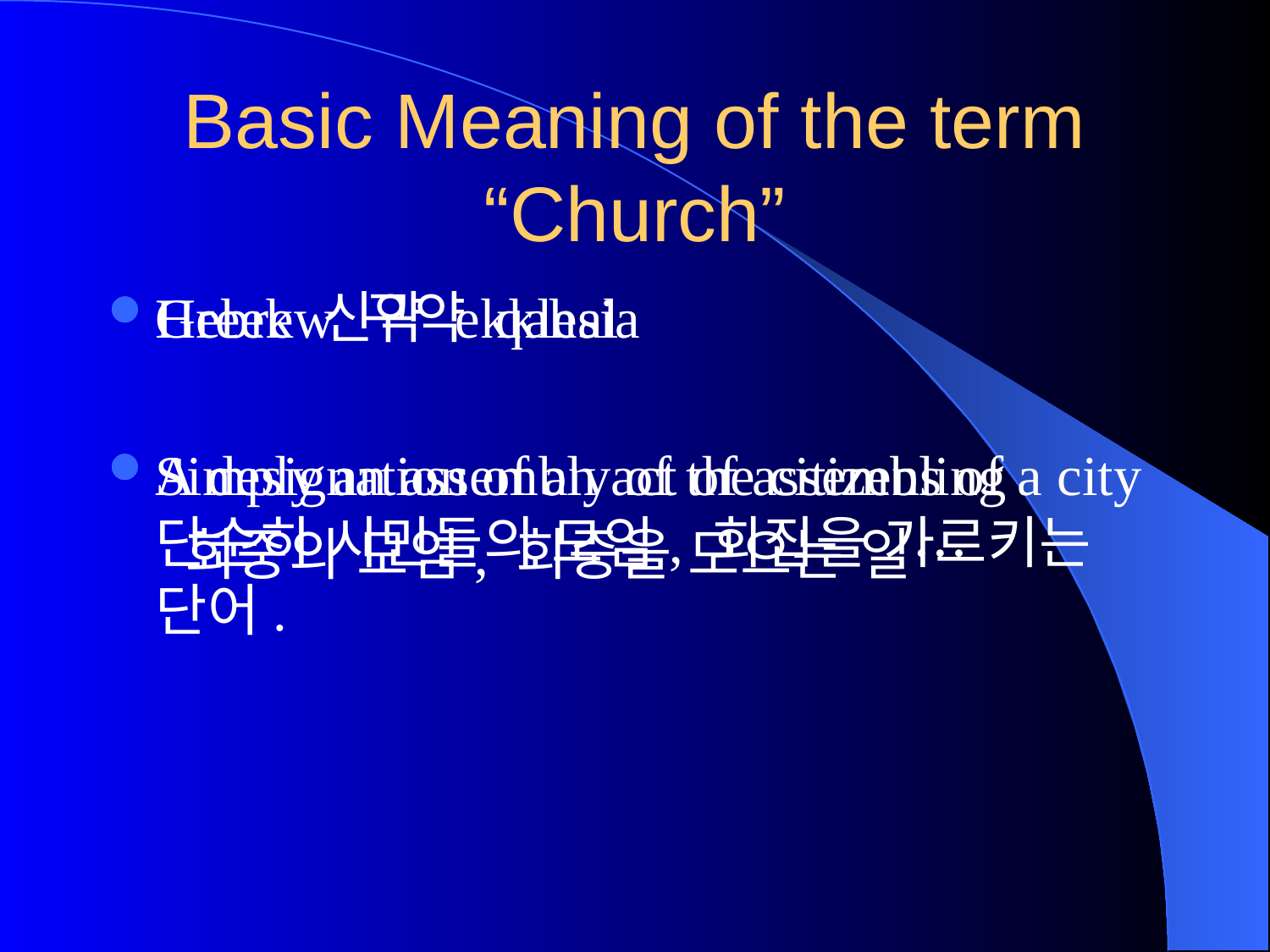

# Basic Meaning of the term “Church”
Greek 신약 ekklesia

Simply an assembly of the citizens of a city 단순히 시민들의 모임, 회집을 가르키는 단어.
Hebrew 구약 qahal

A designation of an act of assembling
    회중의 모임, 회중을 모으는 일…